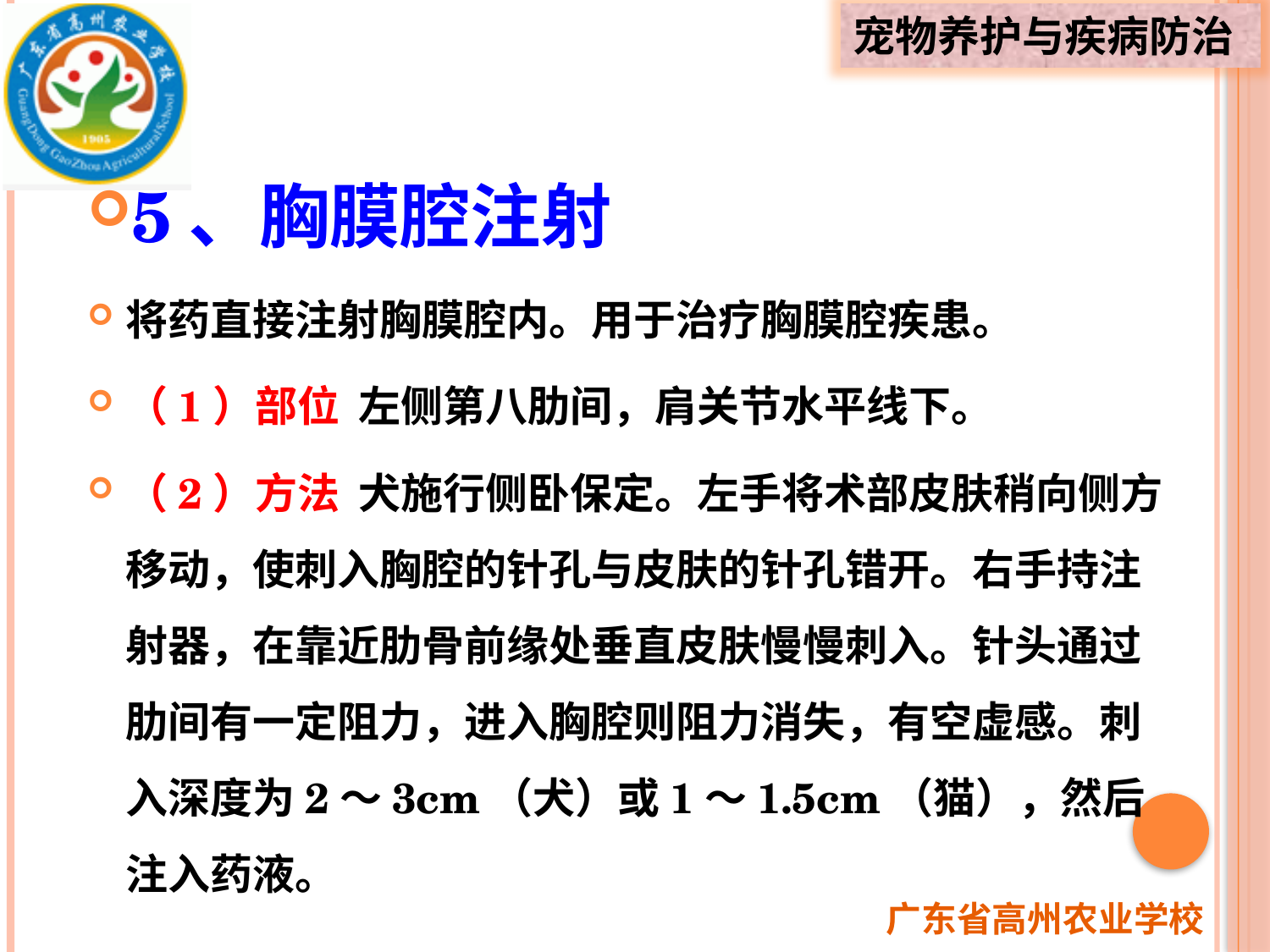

5、胸膜腔注射
将药直接注射胸膜腔内。用于治疗胸膜腔疾患。
（1）部位  左侧第八肋间，肩关节水平线下。
（2）方法  犬施行侧卧保定。左手将术部皮肤稍向侧方移动，使刺入胸腔的针孔与皮肤的针孔错开。右手持注射器，在靠近肋骨前缘处垂直皮肤慢慢刺入。针头通过肋间有一定阻力，进入胸腔则阻力消失，有空虚感。刺入深度为2～3cm（犬）或1～1.5cm（猫），然后注入药液。